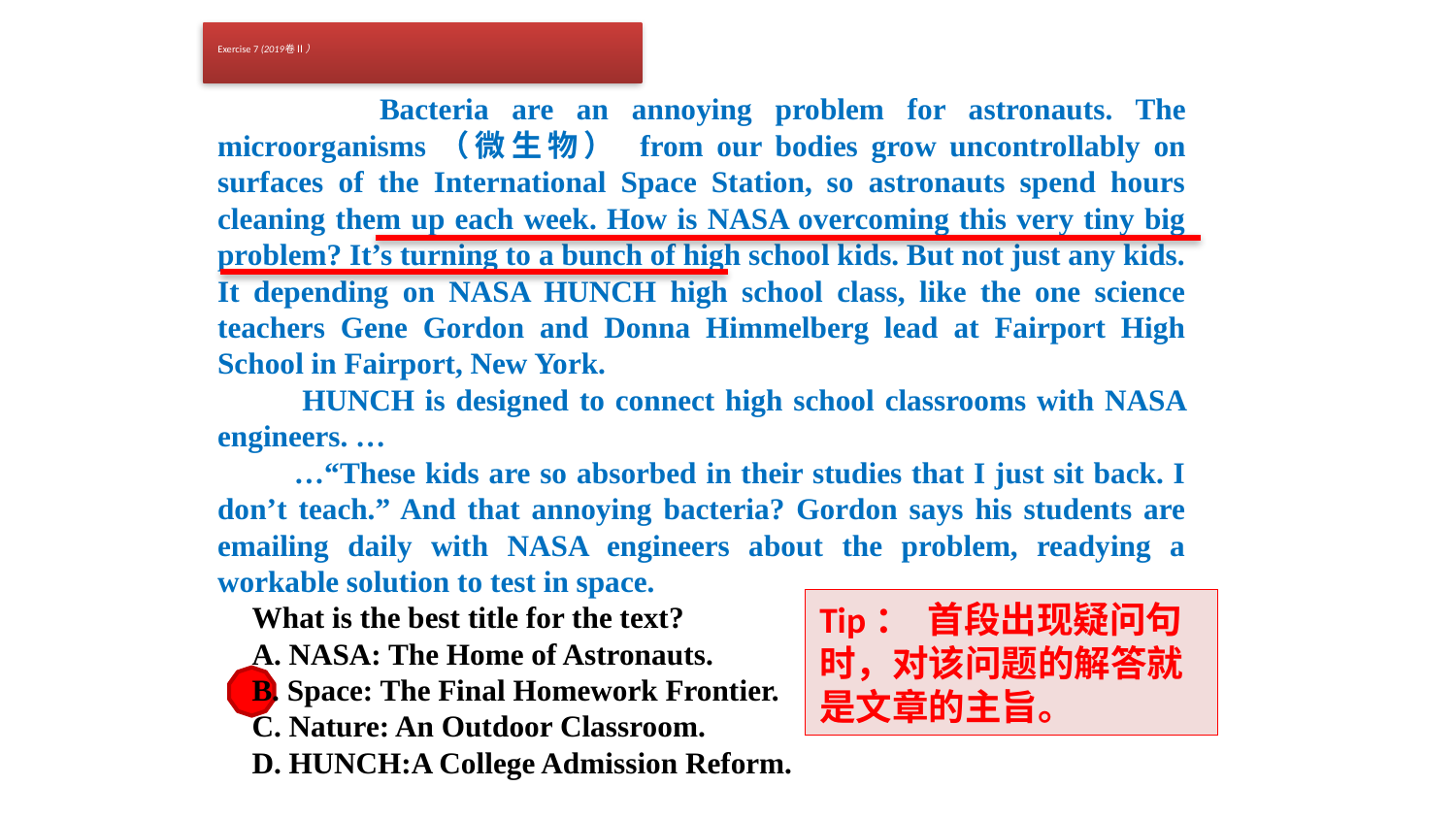

# Exercise 7 (2019卷Ⅱ）
       Bacteria are an annoying problem for astronauts. The microorganisms（微生物） from our bodies grow uncontrollably on surfaces of the International Space Station, so astronauts spend hours cleaning them up each week. How is NASA overcoming this very tiny big problem? It’s turning to a bunch of high school kids. But not just any kids. It depending on NASA HUNCH high school class, like the one science teachers Gene Gordon and Donna Himmelberg lead at Fairport High School in Fairport, New York.
        HUNCH is designed to connect high school classrooms with NASA engineers. …
        …“These kids are so absorbed in their studies that I just sit back. I don’t teach.” And that annoying bacteria? Gordon says his students are emailing daily with NASA engineers about the problem, readying a workable solution to test in space.

Tip：  首段出现疑问句时，对该问题的解答就是文章的主旨。
What is the best title for the text?
A. NASA: The Home of Astronauts.
B. Space: The Final Homework Frontier.
C. Nature: An Outdoor Classroom.
D. HUNCH:A College Admission Reform.